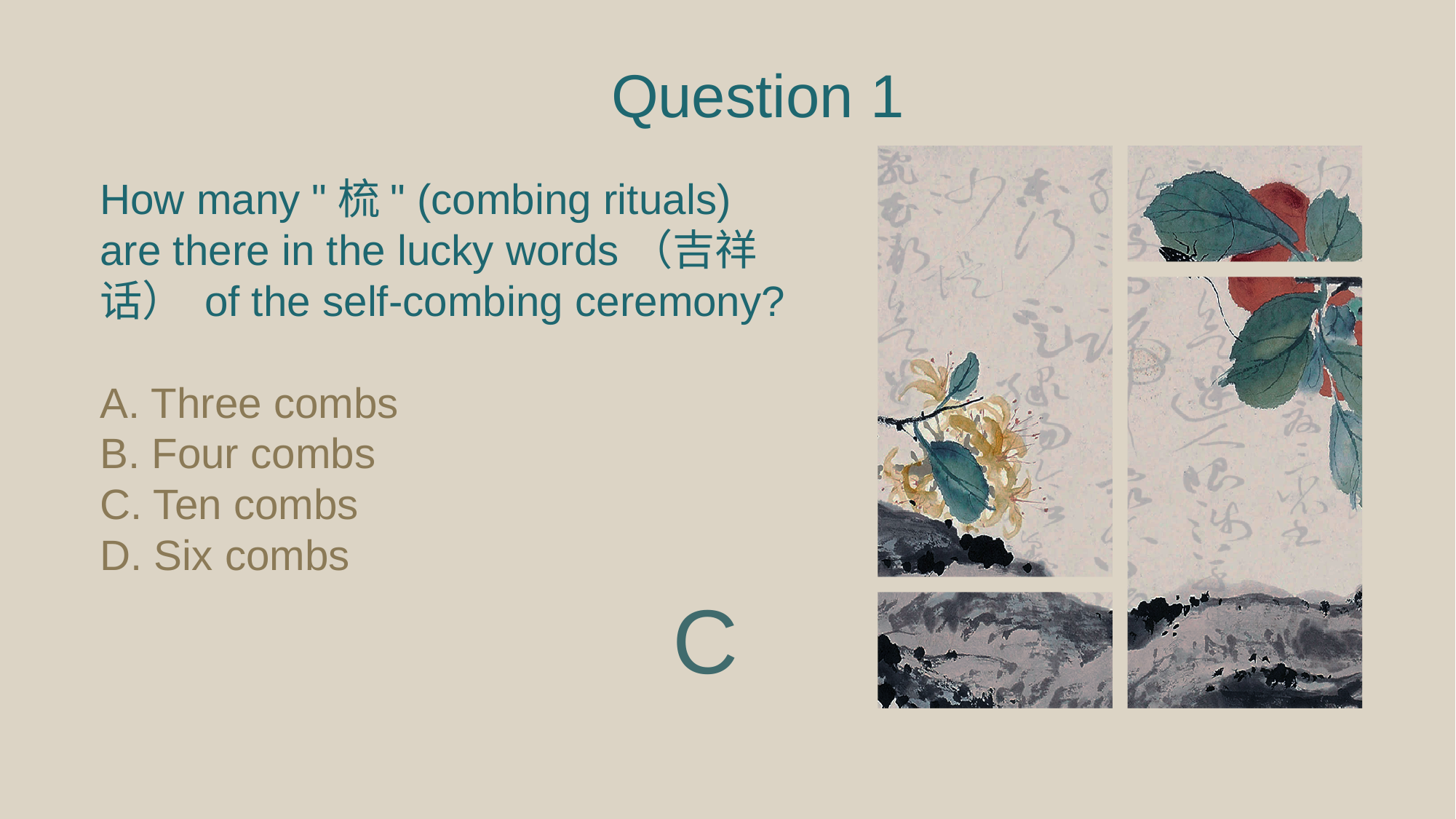

Question 1

How many "梳" (combing rituals) are there in the lucky words（吉祥话） of the self-combing ceremony?

A. Three combs
B. Four combs
C. Ten combs
D. Six combs

e7d195523061f1c0600ade85ab8d19863d296bbd6d3c8047FB0A4867354E4F1E3A7DEAE3C4C4B5C9777EC9E9D7F78045DB0296A4194571101A21F67FC7D6C39966CE50B69116E2EE84E571E25F3C0CCEDBCCB74C937E7F396D71A888B126D21513871AA7439D6392762E6C1AA428C1D9C8D0DE41CFB4AC25C98DD25A16AF93BC857ADECA9648277B
C